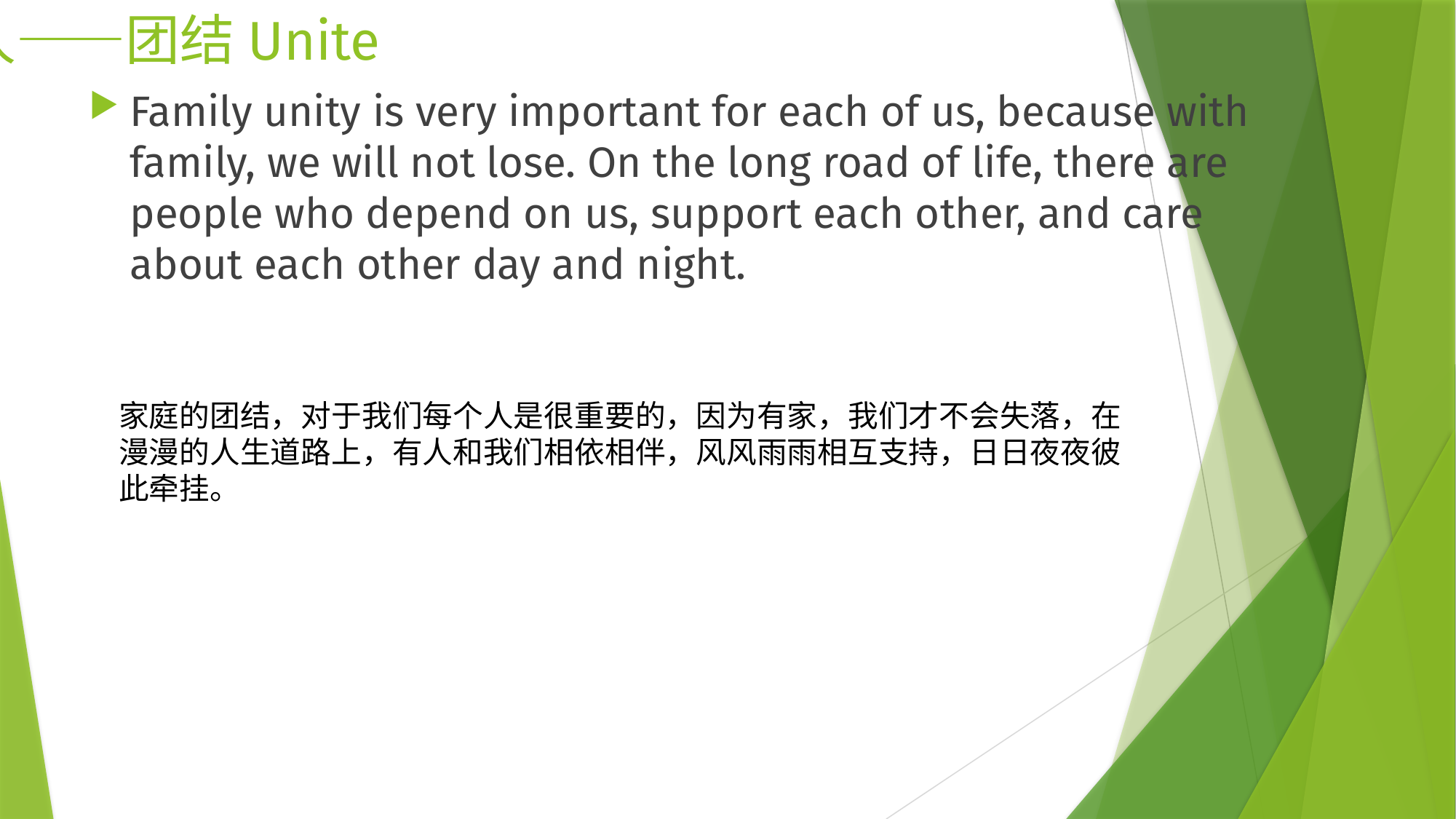

# 一家人——团结Unite
Family unity is very important for each of us, because with family, we will not lose. On the long road of life, there are people who depend on us, support each other, and care about each other day and night.

家庭的团结，对于我们每个人是很重要的，因为有家，我们才不会失落，在漫漫的人生道路上，有人和我们相依相伴，风风雨雨相互支持，日日夜夜彼此牵挂。